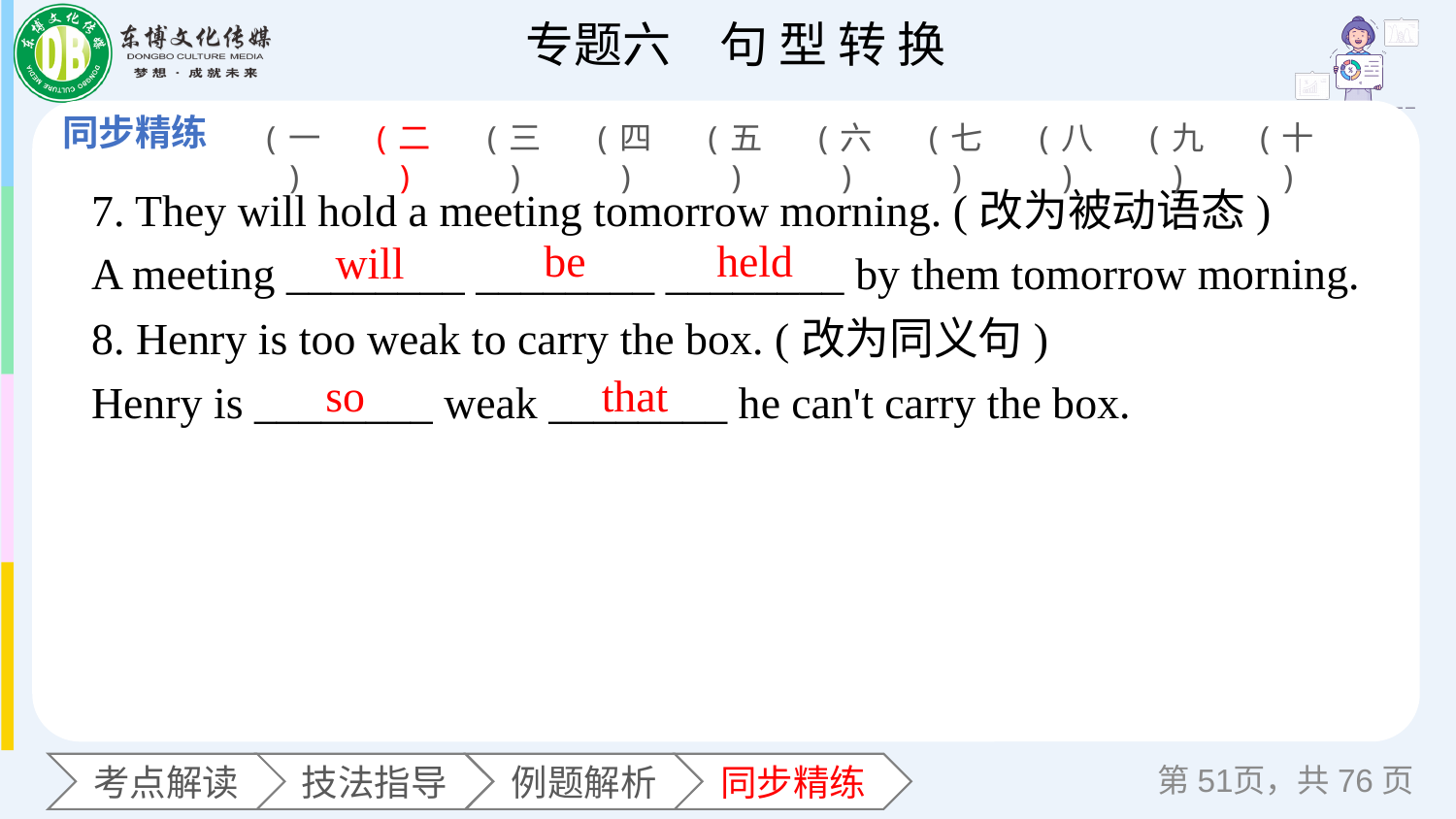

(一)
(二)
(三)
(四)
(五)
(六)
(七)
(八)
(九)
(十)
7. They will hold a meeting tomorrow morning. (改为被动语态)
A meeting ________ ________ ________ by them tomorrow morning.
8. Henry is too weak to carry the box. (改为同义句)
Henry is ________ weak ________ he can't carry the box.
be
held
will
so
that
第51页，共76页